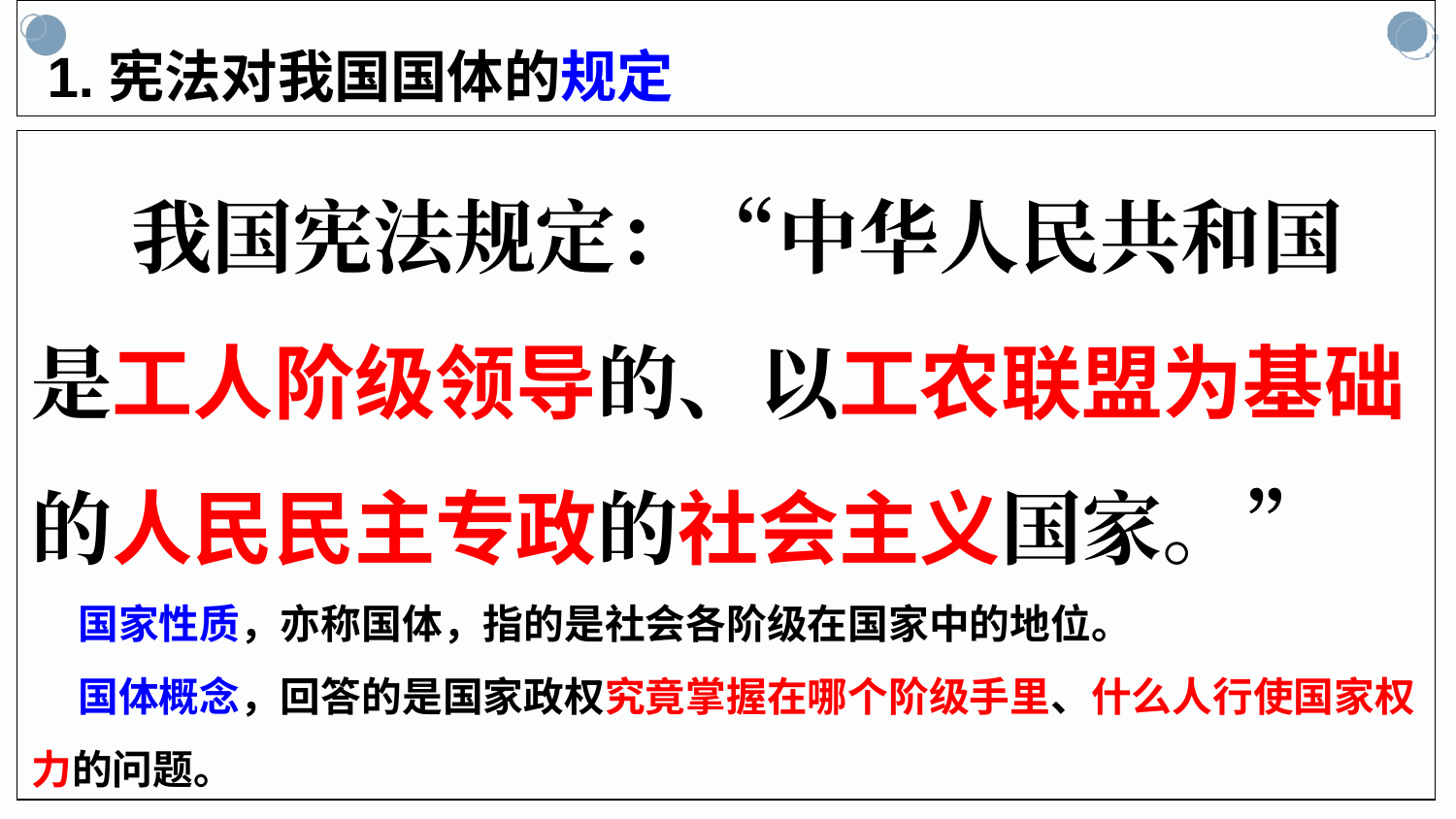

1.宪法对我国国体的规定
    我国宪法规定：“中华人民共和国是工人阶级领导的、以工农联盟为基础的人民民主专政的社会主义国家。”
    国家性质，亦称国体，指的是社会各阶级在国家中的地位。
    国体概念，回答的是国家政权究竟掌握在哪个阶级手里、什么人行使国家权力的问题。